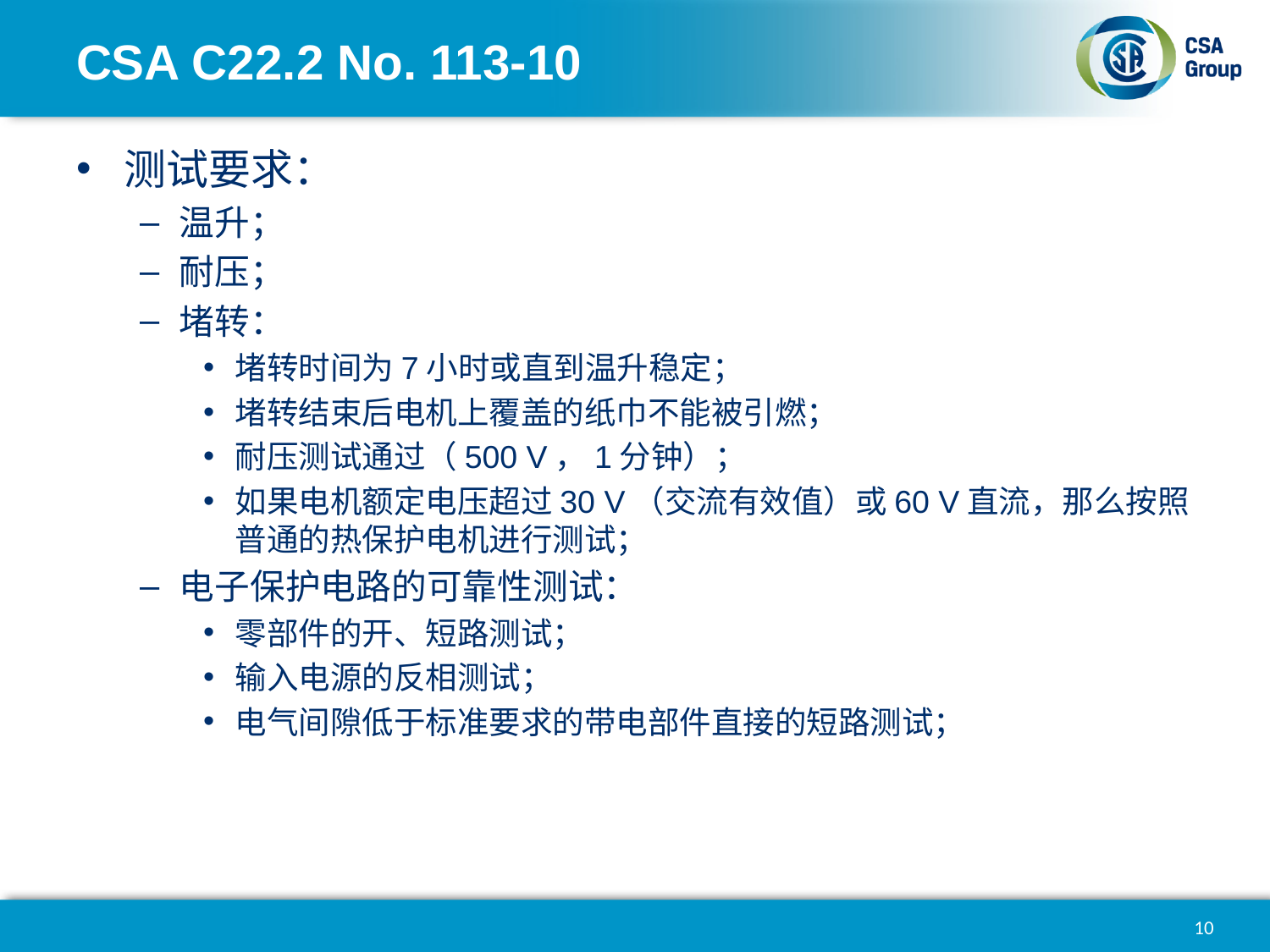

# CSA C22.2 No. 113-10
测试要求：
温升；
耐压；
堵转：
堵转时间为7小时或直到温升稳定；
堵转结束后电机上覆盖的纸巾不能被引燃；
耐压测试通过（500 V，1分钟）；
如果电机额定电压超过30 V（交流有效值）或60 V直流，那么按照普通的热保护电机进行测试；
电子保护电路的可靠性测试：
零部件的开、短路测试；
输入电源的反相测试；
电气间隙低于标准要求的带电部件直接的短路测试；

10